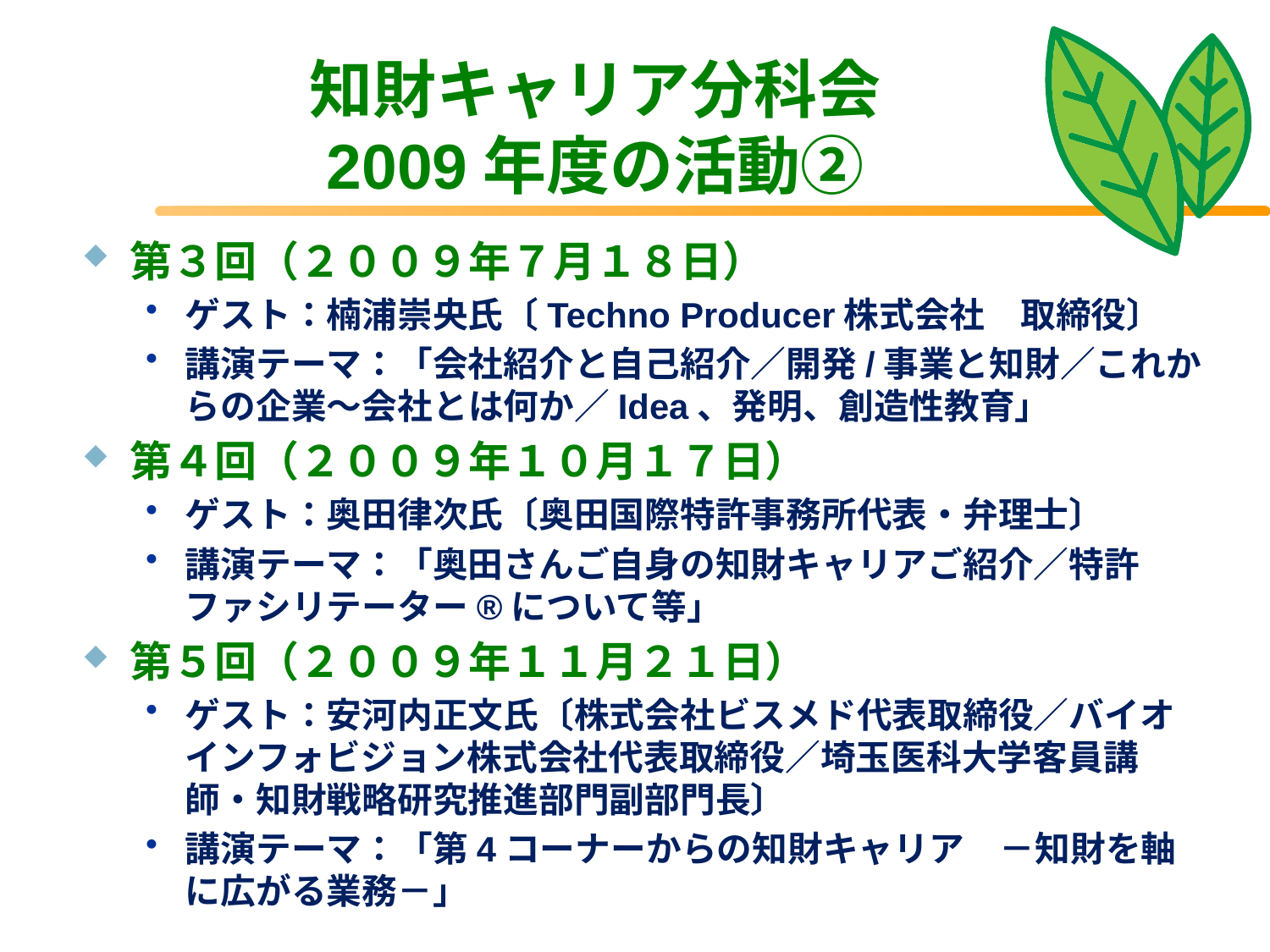

# 知財キャリア分科会 2009年度の活動②
第３回（２００９年７月１８日）
ゲスト：楠浦崇央氏〔Techno Producer株式会社　取締役〕
講演テーマ：「会社紹介と自己紹介／開発/事業と知財／これからの企業～会社とは何か／Idea、発明、創造性教育」
第４回（２００９年１０月１７日）
ゲスト：奥田律次氏〔奥田国際特許事務所代表・弁理士〕
講演テーマ：「奥田さんご自身の知財キャリアご紹介／特許ファシリテーター®について等」
第５回（２００９年１１月２１日）
ゲスト：安河内正文氏〔株式会社ビスメド代表取締役／バイオインフォビジョン株式会社代表取締役／埼玉医科大学客員講師・知財戦略研究推進部門副部門長〕
講演テーマ：「第4コーナーからの知財キャリア　－知財を軸に広がる業務－」